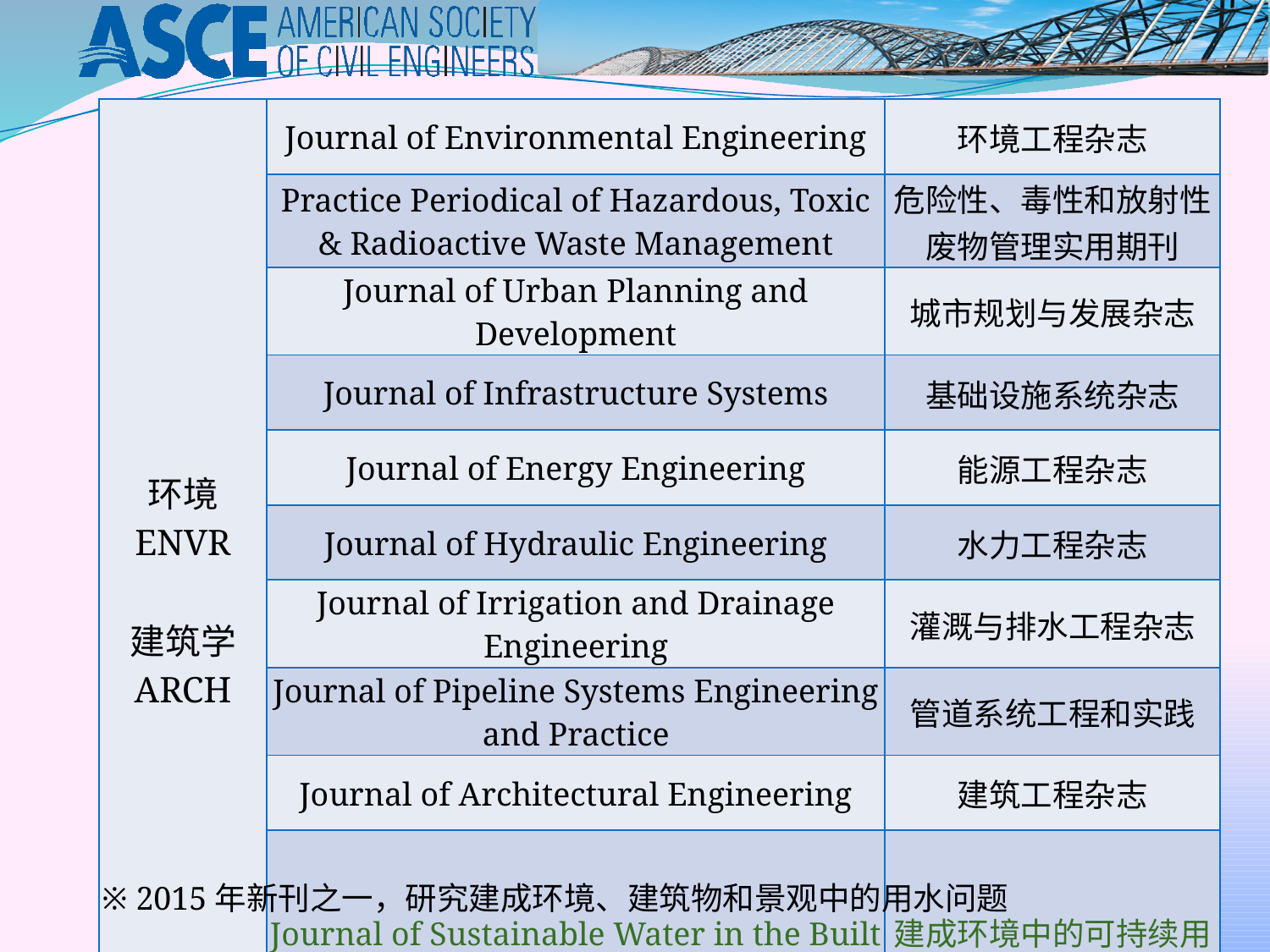

| 环境 ENVR 建筑学 ARCH | Journal of Environmental Engineering | 环境工程杂志 |
| --- | --- | --- |
|  | Practice Periodical of Hazardous, Toxic & Radioactive Waste Management | 危险性、毒性和放射性废物管理实用期刊 |
|  | Journal of Urban Planning and Development | 城市规划与发展杂志 |
|  | Journal of Infrastructure Systems | 基础设施系统杂志 |
|  | Journal of Energy Engineering | 能源工程杂志 |
|  | Journal of Hydraulic Engineering | 水力工程杂志 |
|  | Journal of Irrigation and Drainage Engineering | 灌溉与排水工程杂志 |
|  | Journal of Pipeline Systems Engineering and Practice | 管道系统工程和实践 |
|  | Journal of Architectural Engineering | 建筑工程杂志 |
|  | Journal of Sustainable Water in the Built Environment※ | 建成环境中的可持续用水 |
※ 2015年新刊之一，研究建成环境、建筑物和景观中的用水问题